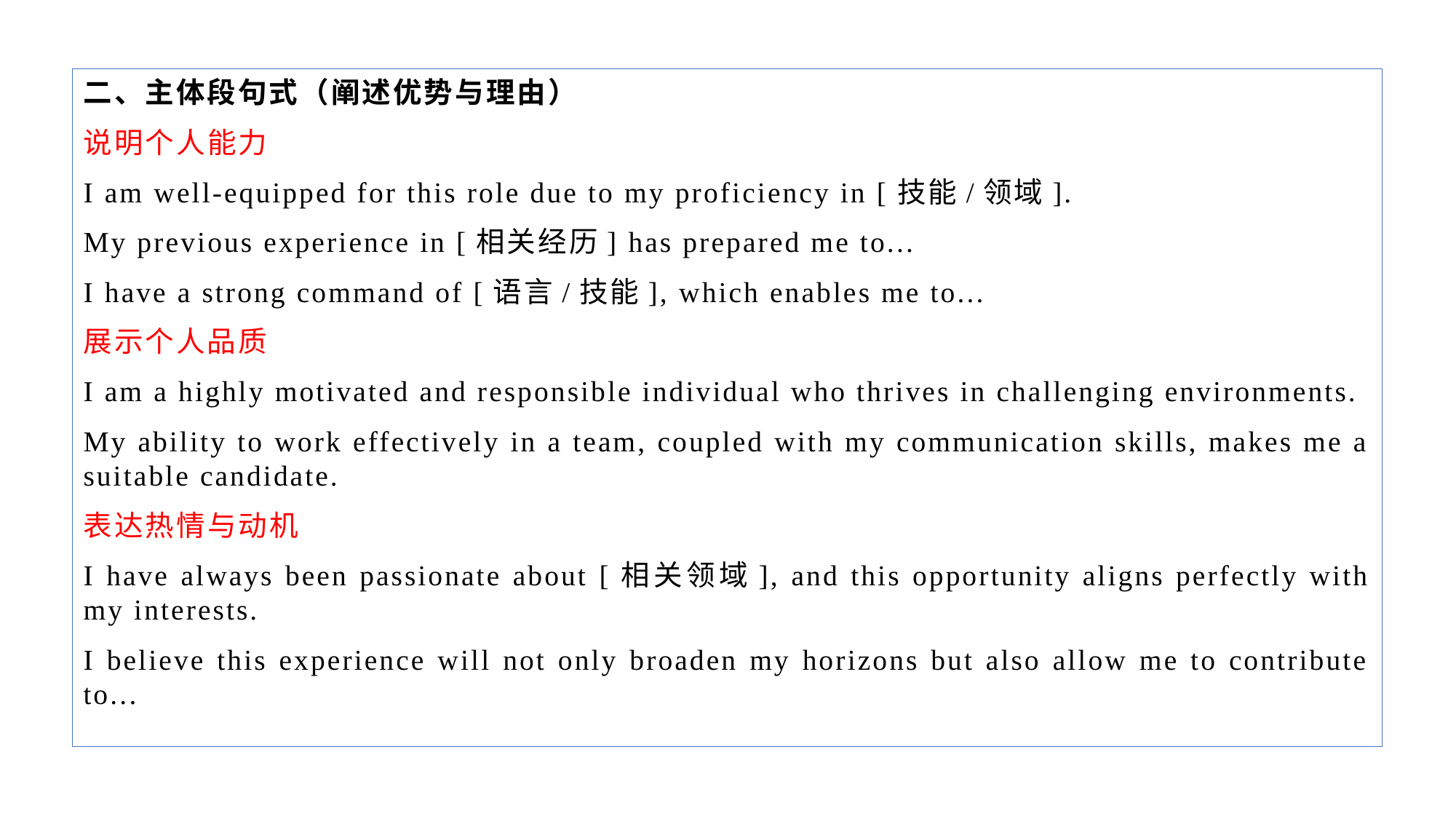

二、主体段句式（阐述优势与理由）
说明个人能力
I am well-equipped for this role due to my proficiency in [技能/领域].
My previous experience in [相关经历] has prepared me to...
I have a strong command of [语言/技能], which enables me to...
展示个人品质
I am a highly motivated and responsible individual who thrives in challenging environments.
My ability to work effectively in a team, coupled with my communication skills, makes me a suitable candidate.
表达热情与动机
I have always been passionate about [相关领域], and this opportunity aligns perfectly with my interests.
I believe this experience will not only broaden my horizons but also allow me to contribute to...